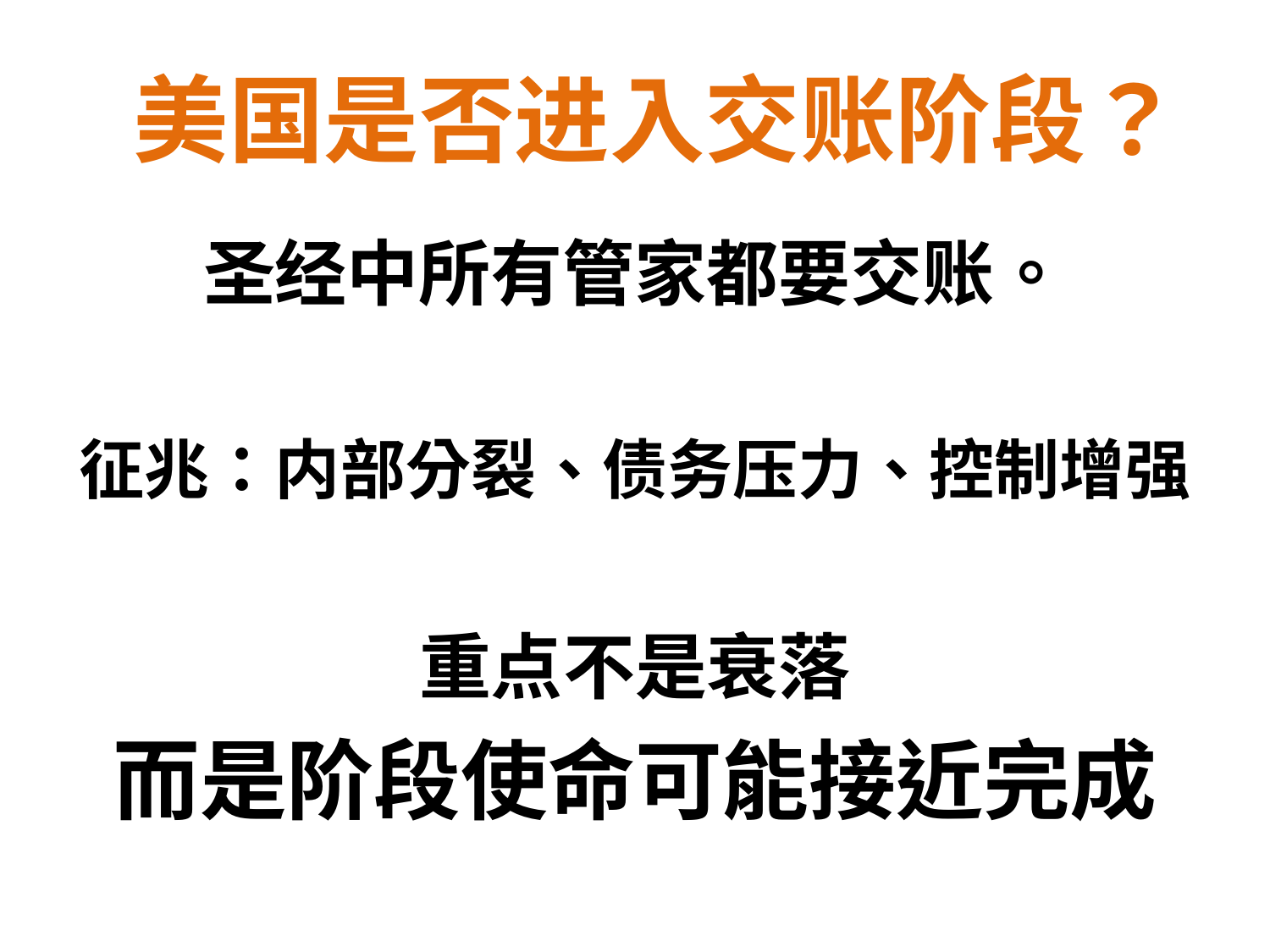

# 美国是否进入交账阶段？
圣经中所有管家都要交账。

征兆：内部分裂、债务压力、控制增强

重点不是衰落
而是阶段使命可能接近完成